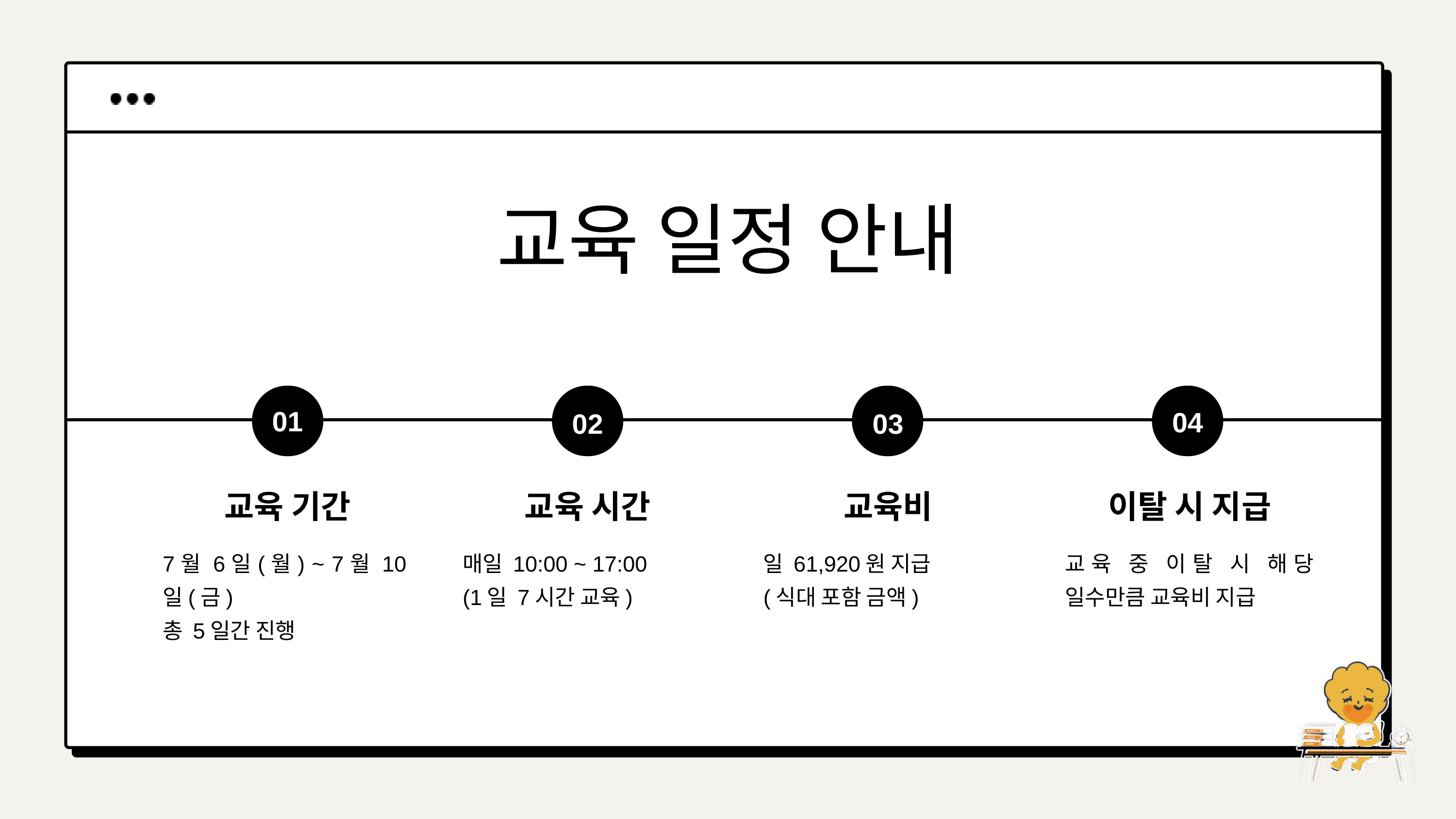

교육 일정 안내

01
04
02
03

교육 기간
교육 시간
교육비
이탈 시 지급
7월 6일(월) ~ 7월 10일(금)
총 5일간 진행
매일 10:00 ~ 17:00
(1일 7시간 교육)
일 61,920원 지급
(식대 포함 금액)
교육 중 이탈 시 해당 일수만큼 교육비 지급